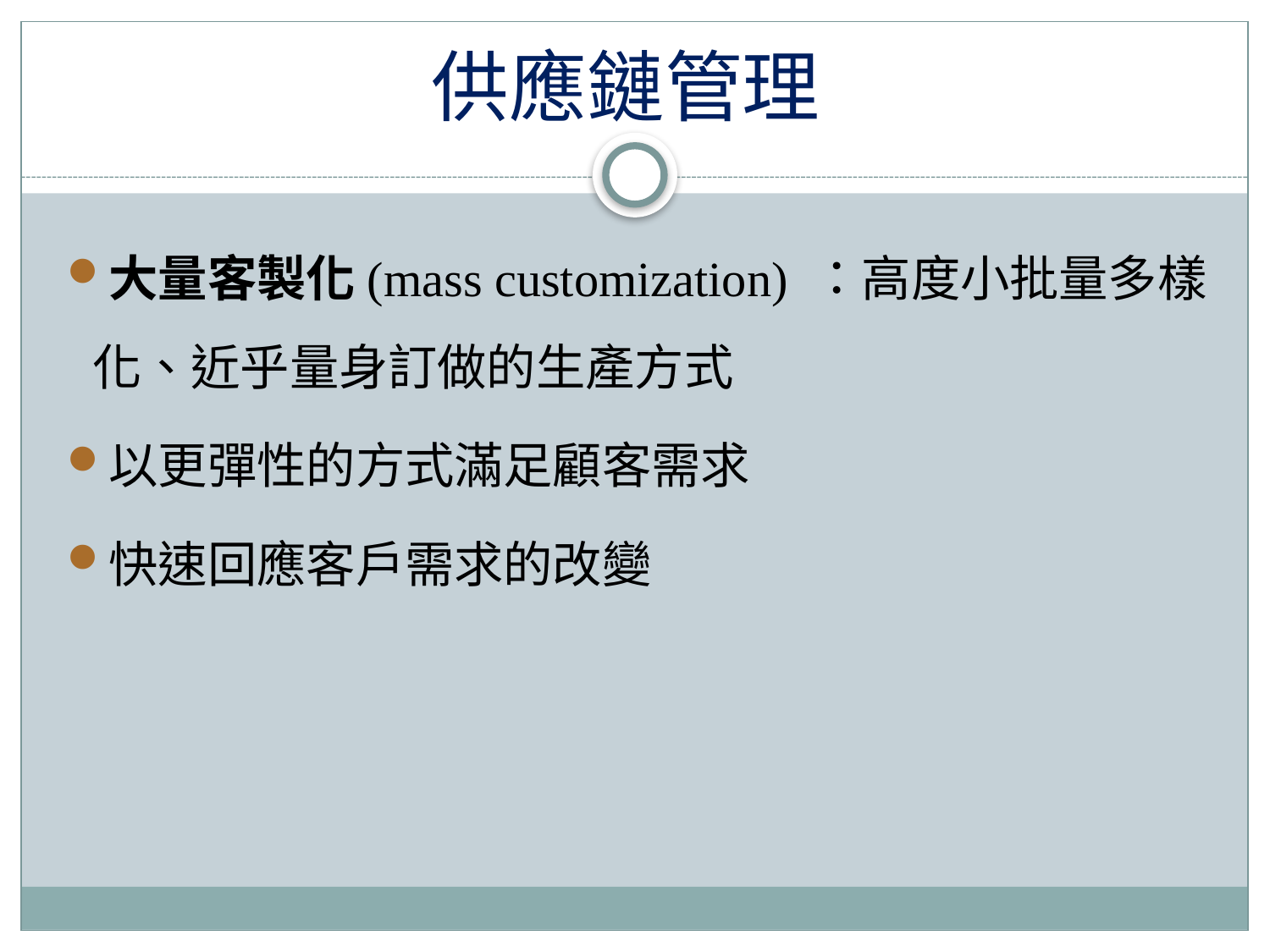

# 供應鏈管理
大量客製化(mass customization) ：高度小批量多樣化、近乎量身訂做的生產方式
以更彈性的方式滿足顧客需求
快速回應客戶需求的改變